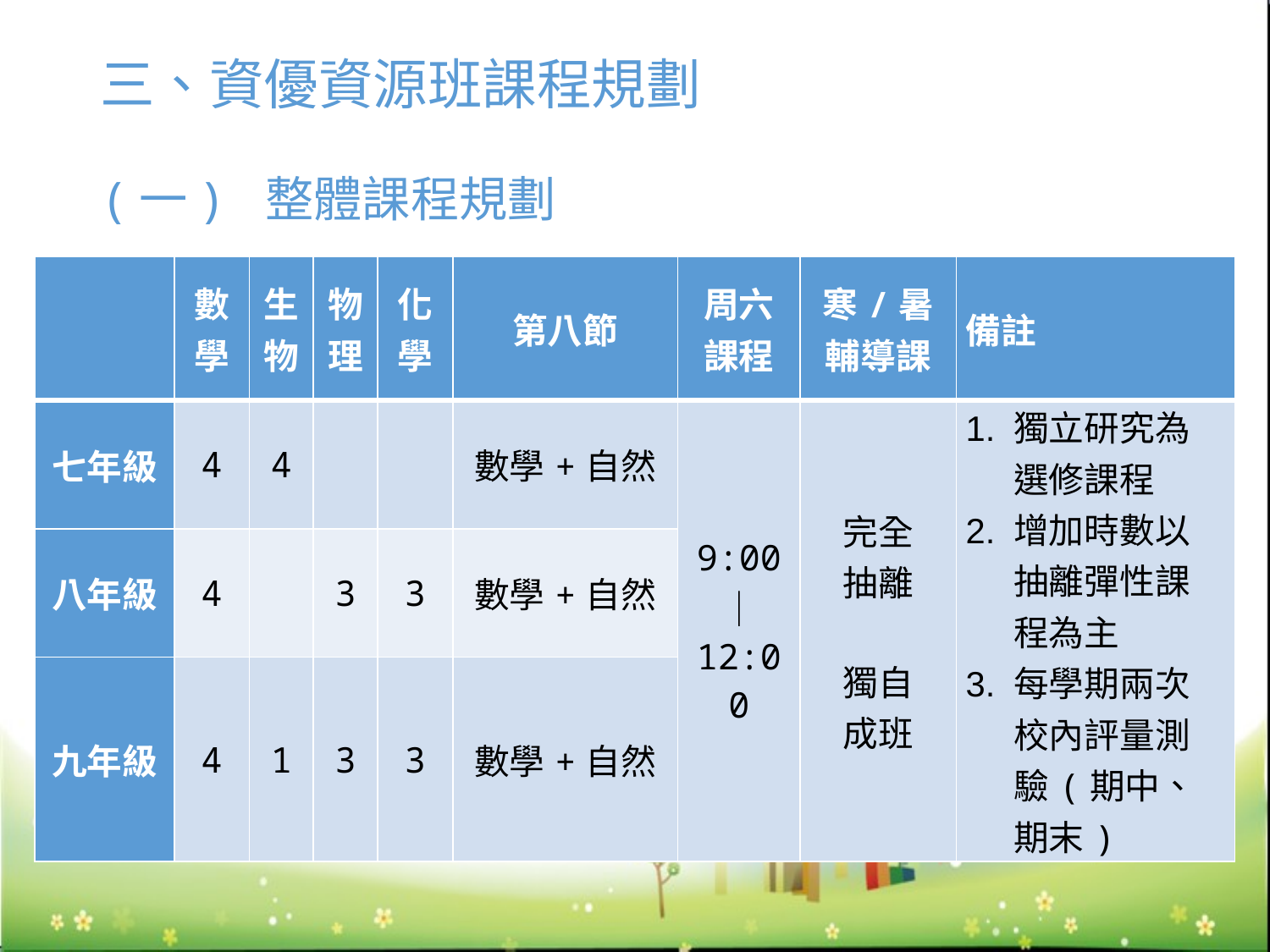

# 三、資優資源班課程規劃 (一) 整體課程規劃
|  | 數學 | 生物 | 物理 | 化學 | 第八節 | 周六課程 | 寒/暑輔導課 | 備註 |
| --- | --- | --- | --- | --- | --- | --- | --- | --- |
| 七年級 | 4 | 4 |  |  | 數學+自然 | 9:00 ｜ 12:00 | 完全 抽離   獨自 成班 | 獨立研究為選修課程 增加時數以抽離彈性課程為主 每學期兩次校內評量測驗(期中、期末) |
| 八年級 | 4 |  | 3 | 3 | 數學+自然 |  |  |  |
| 九年級 | 4 | 1 | 3 | 3 | 數學+自然 |  |  |  |